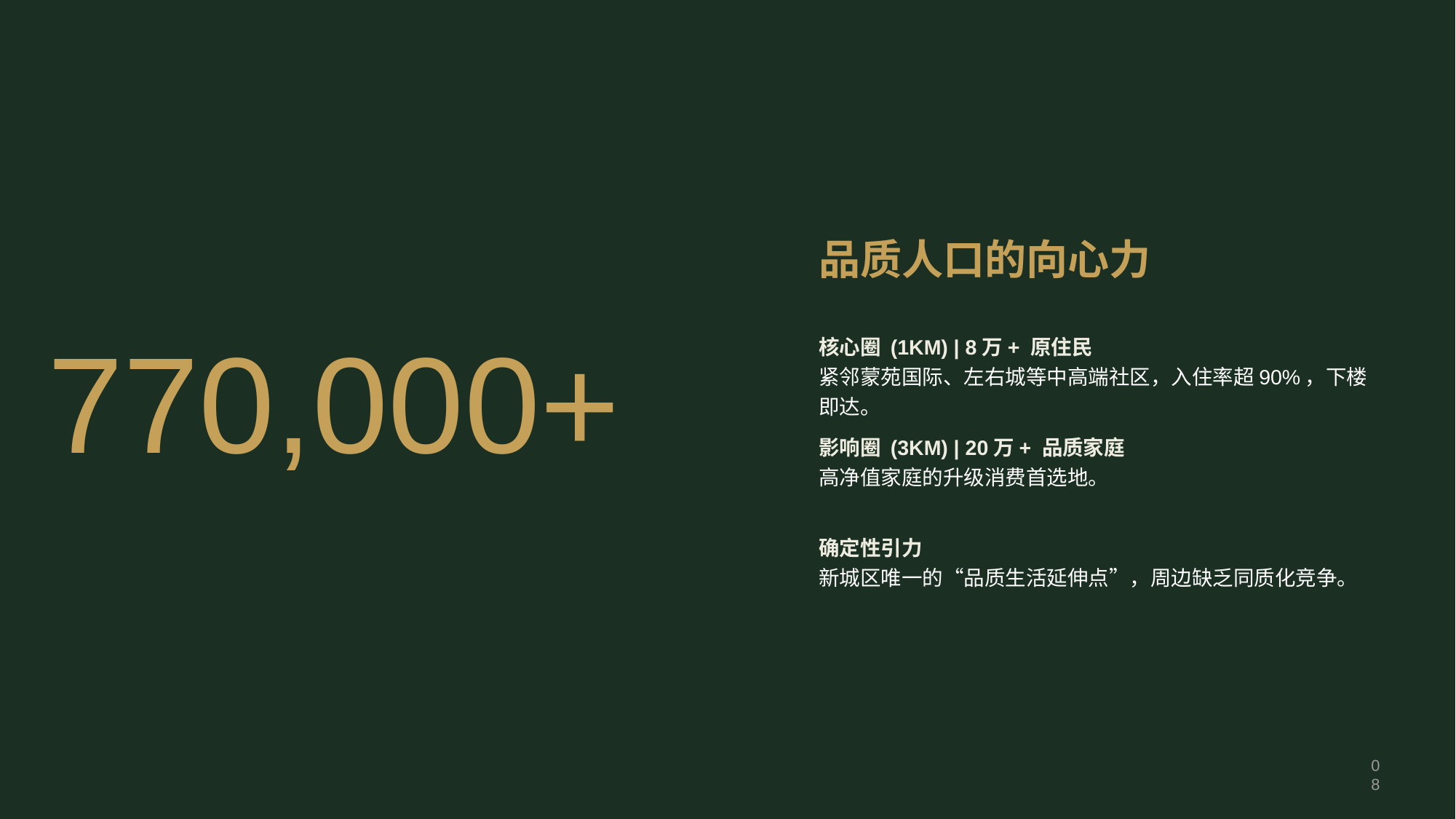

品质人口的向心力
770,000+

核心圈 (1KM) | 8万+ 原住民
紧邻蒙苑国际、左右城等中高端社区，入住率超90%，下楼即达。
影响圈 (3KM) | 20万+ 品质家庭
高净值家庭的升级消费首选地。
QUALITY AUDIENCE
确定性引力
新城区唯一的“品质生活延伸点”，周边缺乏同质化竞争。
08